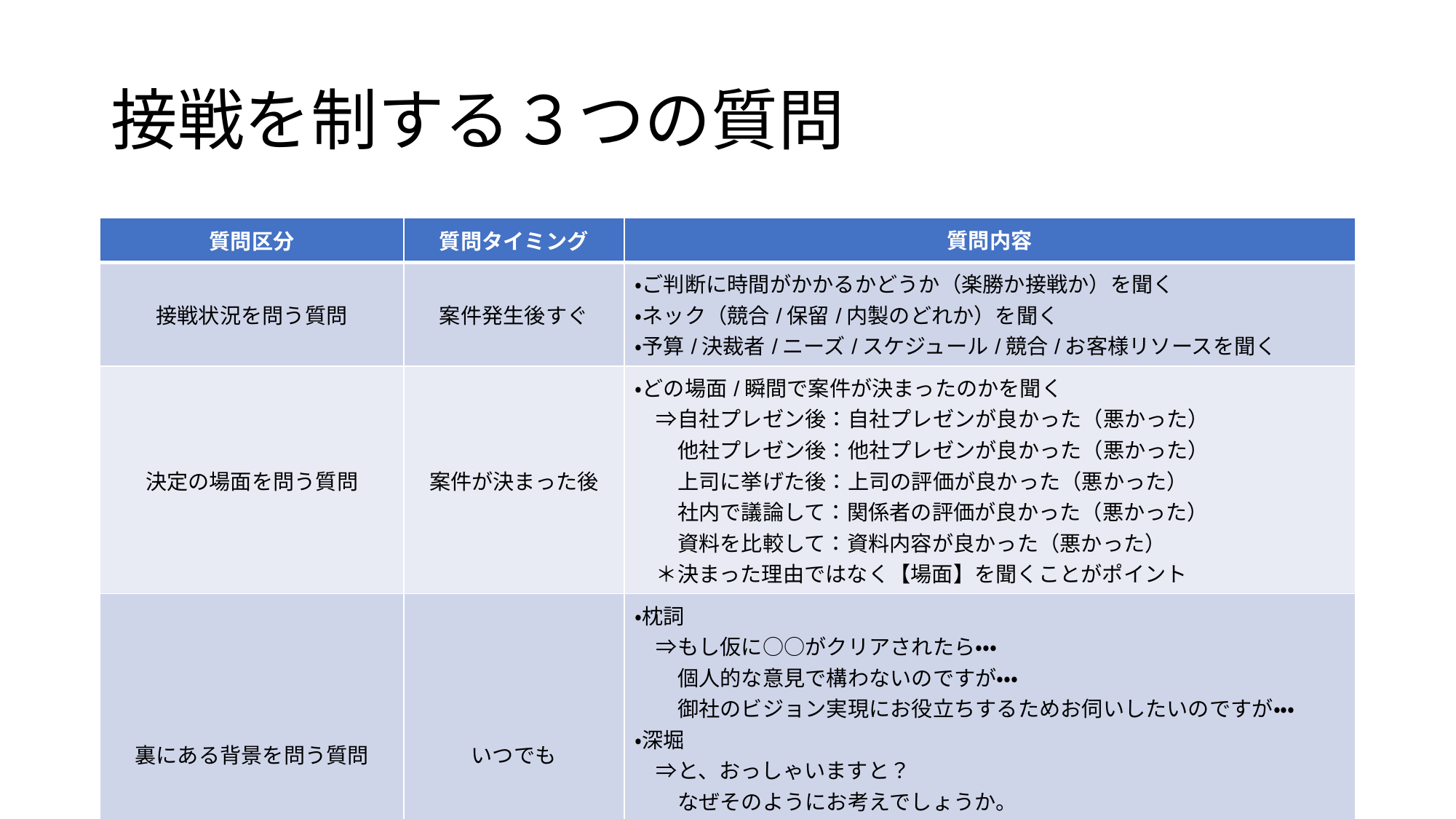

# 接戦を制する３つの質問
| 質問区分 | 質問タイミング | 質問内容 |
| --- | --- | --- |
| 接戦状況を問う質問 | 案件発生後すぐ | ・ご判断に時間がかかるかどうか（楽勝か接戦か）を聞く ・ネック（競合/保留/内製のどれか）を聞く ・予算/決裁者/ニーズ/スケジュール/競合/お客様リソースを聞く |
| 決定の場面を問う質問 | 案件が決まった後 | ・どの場面/瞬間で案件が決まったのかを聞く 　⇒自社プレゼン後：自社プレゼンが良かった（悪かった） 　　他社プレゼン後：他社プレゼンが良かった（悪かった） 　　上司に挙げた後：上司の評価が良かった（悪かった） 　　社内で議論して：関係者の評価が良かった（悪かった） 　　資料を比較して：資料内容が良かった（悪かった） 　＊決まった理由ではなく【場面】を聞くことがポイント |
| 裏にある背景を問う質問 | いつでも | ・枕詞 　⇒もし仮に○○がクリアされたら・・・ 　　個人的な意見で構わないのですが・・・ 　　御社のビジョン実現にお役立ちするためお伺いしたいのですが・・・ ・深堀 　⇒と、おっしゃいますと？ 　　なぜそのようにお考えでしょうか。 ・特定 　⇒御社の課題で特にここ最近議論されているものは何でしょうか 　　御社の課題で重要度が高いのはAとBどちらでしょうか |